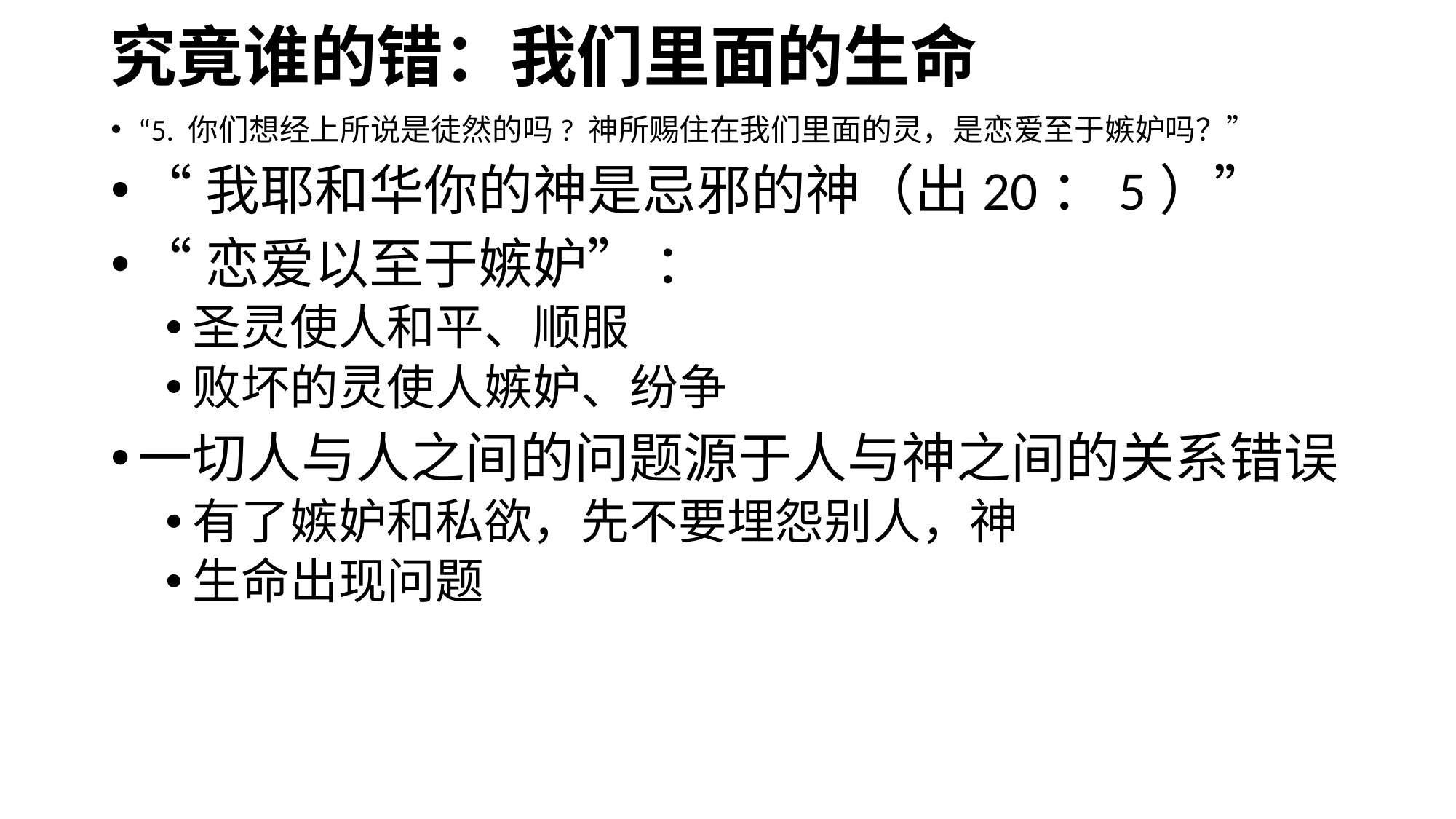

# 究竟谁的错：我们里面的生命
“5. 你们想经上所说是徒然的吗? 神所赐住在我们里面的灵，是恋爱至于嫉妒吗？”
“我耶和华你的神是忌邪的神（出20：5）”
“恋爱以至于嫉妒” ：
圣灵使人和平、顺服
败坏的灵使人嫉妒、纷争
一切人与人之间的问题源于人与神之间的关系错误
有了嫉妒和私欲，先不要埋怨别人，神
生命出现问题